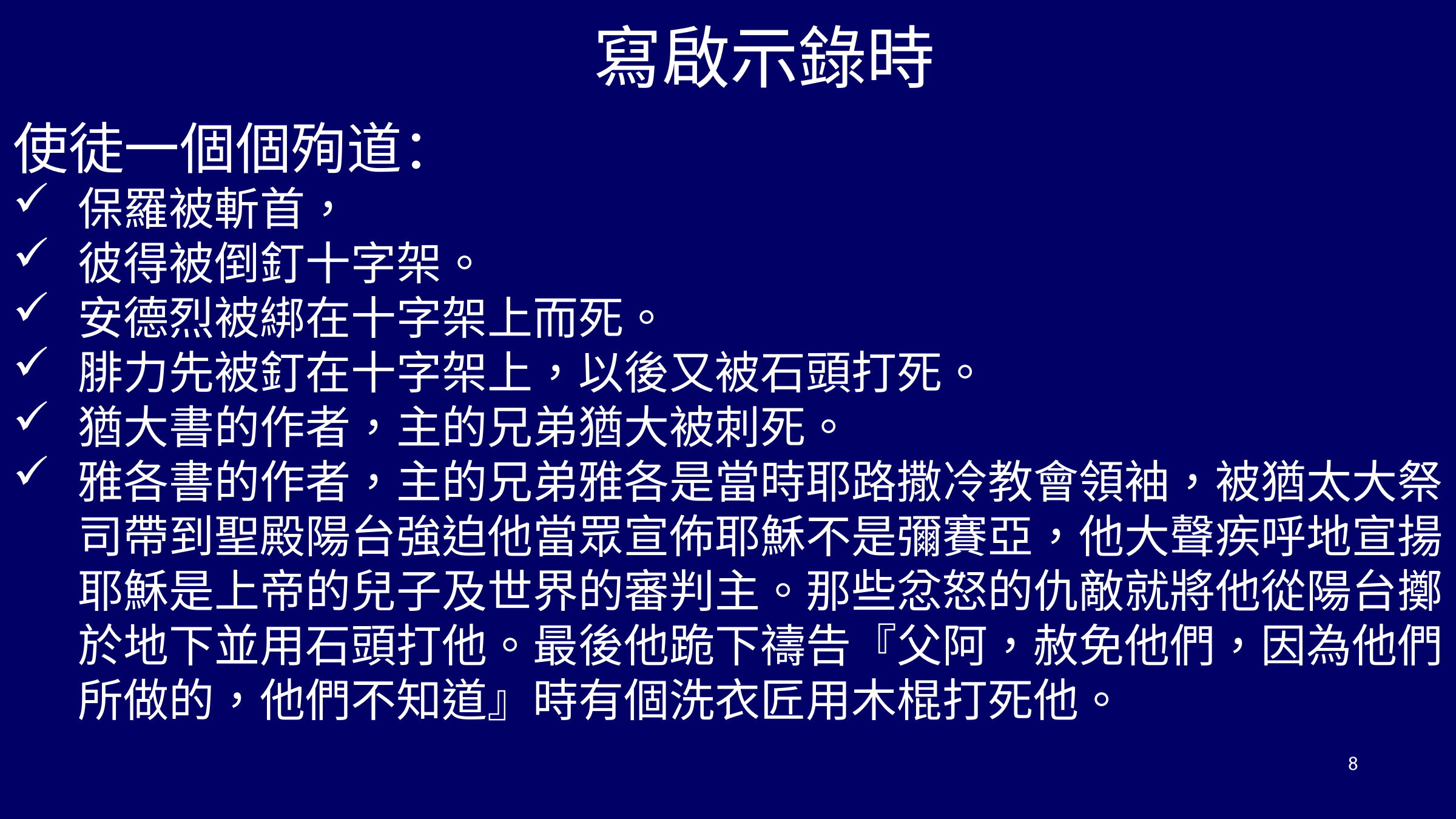

寫啟示錄時

使徒一個個殉道：
保羅被斬首，
彼得被倒釘十字架。
安德烈被綁在十字架上而死。
腓力先被釘在十字架上，以後又被石頭打死。
猶大書的作者，主的兄弟猶大被刺死。
雅各書的作者，主的兄弟雅各是當時耶路撒冷教會領袖，被猶太大祭司帶到聖殿陽台強迫他當眾宣佈耶穌不是彌賽亞，他大聲疾呼地宣揚耶穌是上帝的兒子及世界的審判主。那些忿怒的仇敵就將他從陽台擲於地下並用石頭打他。最後他跪下禱告『父阿，赦免他們，因為他們所做的，他們不知道』時有個洗衣匠用木棍打死他。
8